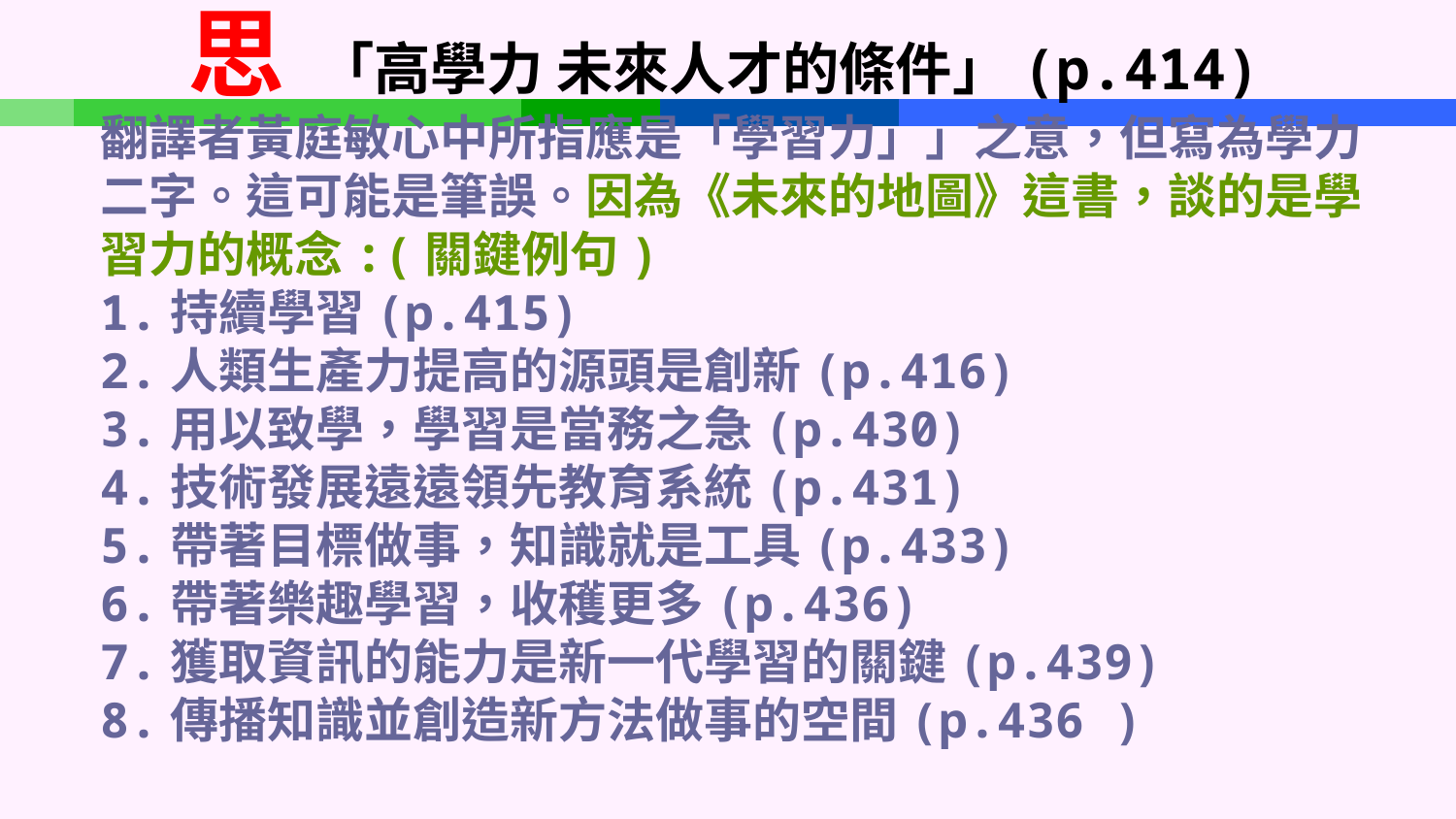

思   「高學力 未來人才的條件」(p.414)
翻譯者黃庭敏心中所指應是「學習力」」之意，但寫為學力二字。這可能是筆誤。因為《未來的地圖》這書，談的是學習力的概念:(關鍵例句)
1.持續學習(p.415)
2.人類生產力提高的源頭是創新(p.416)
3.用以致學，學習是當務之急(p.430)
4.技術發展遠遠領先教育系統(p.431)
5.帶著目標做事，知識就是工具(p.433)
6.帶著樂趣學習，收穫更多(p.436)
7.獲取資訊的能力是新一代學習的關鍵(p.439)
8.傳播知識並創造新方法做事的空間(p.436 )